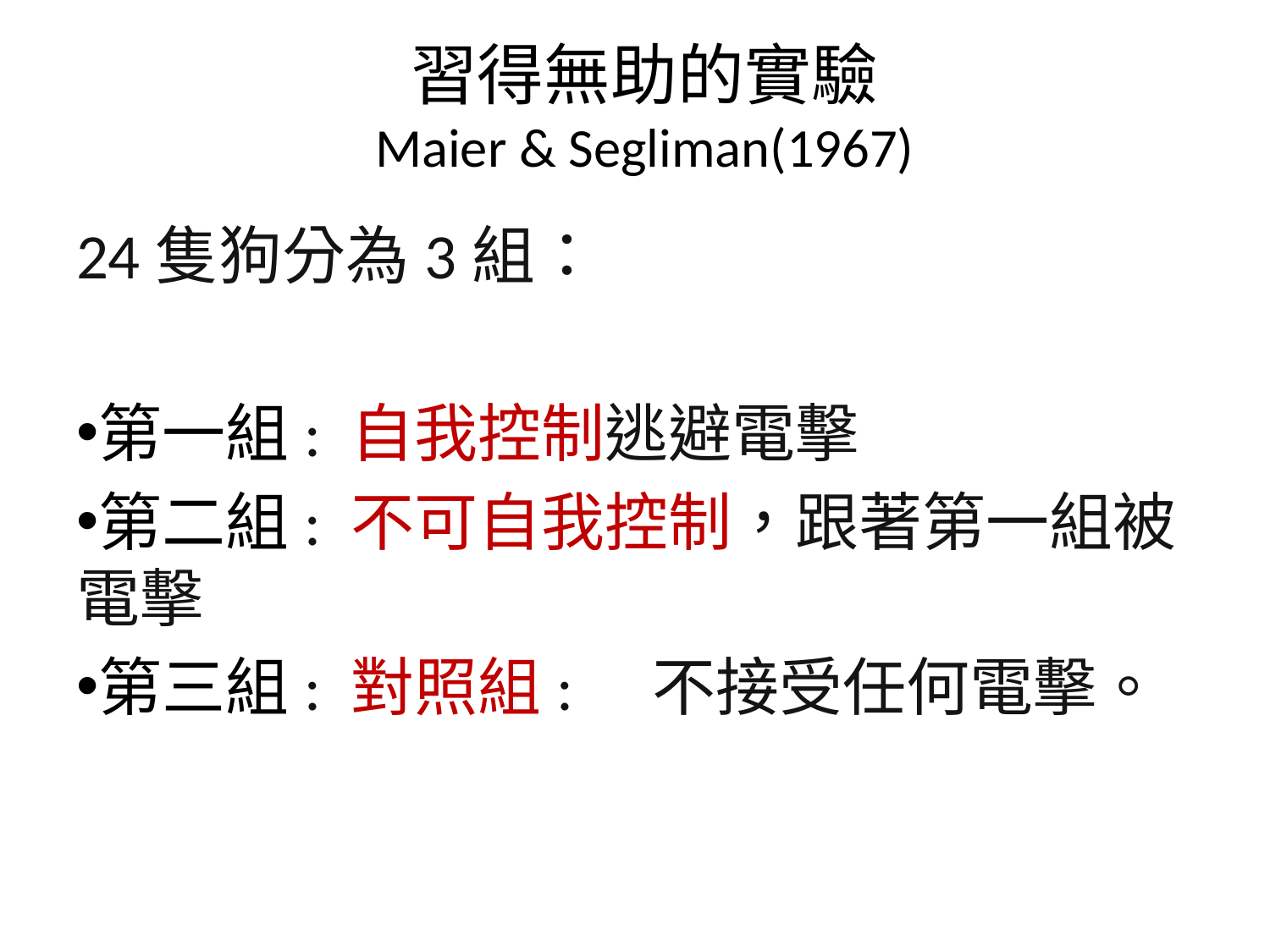

# 習得無助的實驗 Maier & Segliman(1967)
24隻狗分為3組：

第一組: 自我控制逃避電擊
第二組: 不可自我控制，跟著第一組被電擊
第三組: 對照組:　不接受任何電擊。